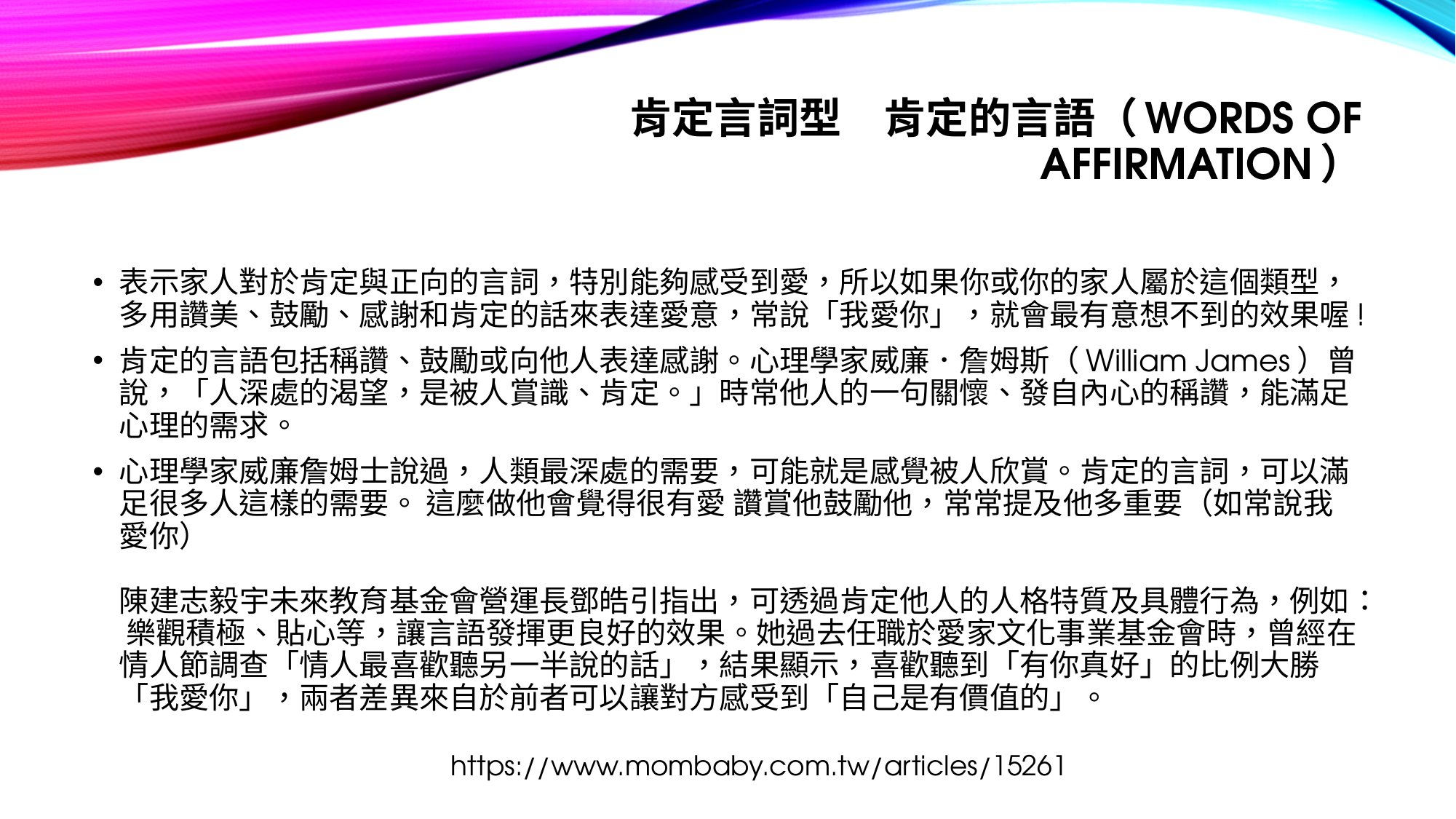

# 肯定言詞型　肯定的言語（Words of Affirmation）
表示家人對於肯定與正向的言詞，特別能夠感受到愛，所以如果你或你的家人屬於這個類型，多用讚美、鼓勵、感謝和肯定的話來表達愛意，常說「我愛你」，就會最有意想不到的效果喔!
肯定的言語包括稱讚、鼓勵或向他人表達感謝。心理學家威廉．詹姆斯（William James）曾說，「人深處的渴望，是被人賞識、肯定。」時常他人的一句關懷、發自內心的稱讚，能滿足心理的需求。
心理學家威廉詹姆士說過，人類最深處的需要，可能就是感覺被人欣賞。肯定的言詞，可以滿足很多人這樣的需要。 這麼做他會覺得很有愛 讚賞他鼓勵他，常常提及他多重要（如常說我愛你）
陳建志毅宇未來教育基金會營運長鄧皓引指出，可透過肯定他人的人格特質及具體行為，例如： 樂觀積極、貼心等，讓言語發揮更良好的效果。她過去任職於愛家文化事業基金會時，曾經在情人節調查「情人最喜歡聽另一半說的話」，結果顯示，喜歡聽到「有你真好」的比例大勝「我愛你」，兩者差異來自於前者可以讓對方感受到「自己是有價值的」。
https://www.mombaby.com.tw/articles/15261